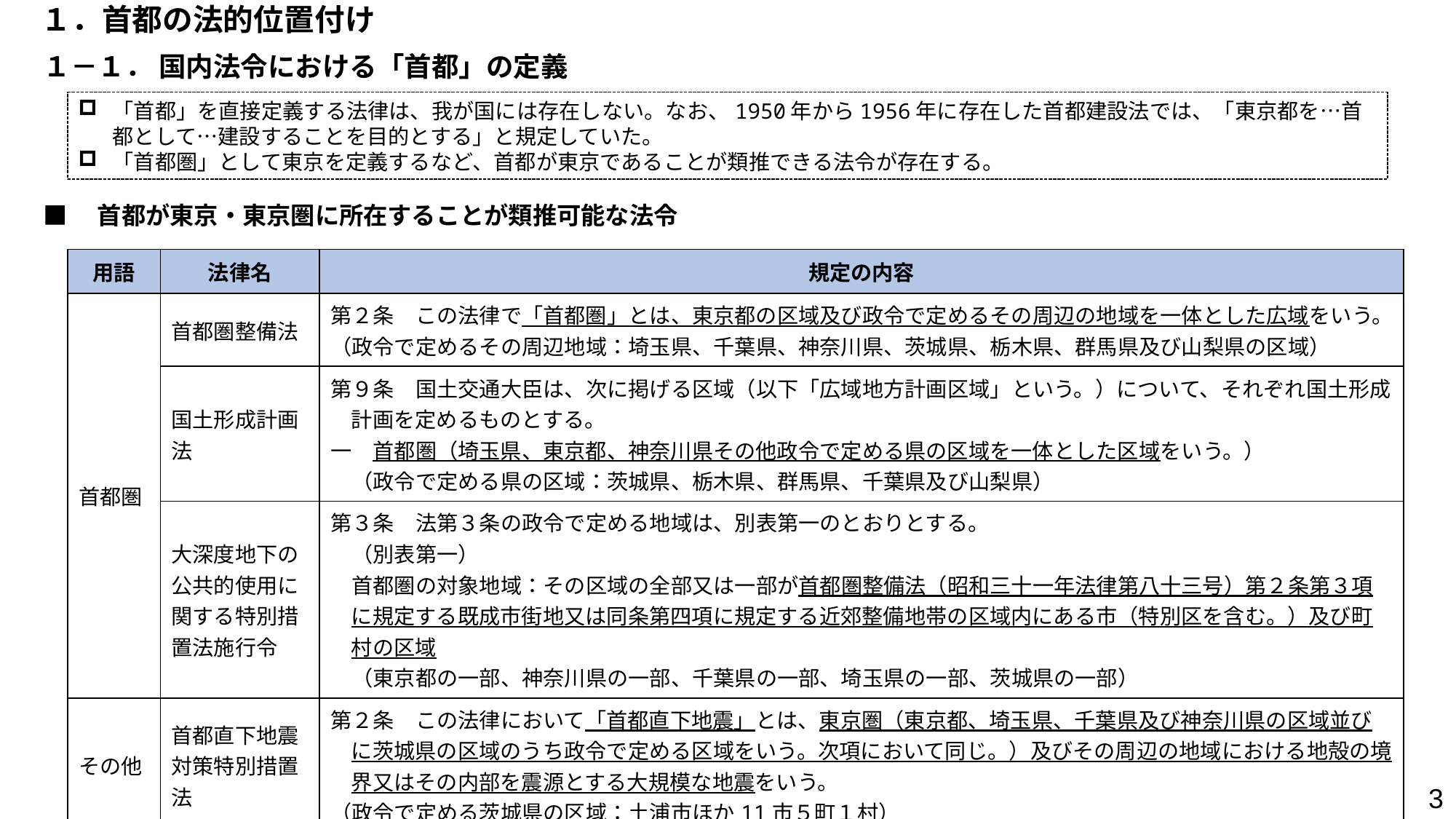

１．首都の法的位置付け
１－１． 国内法令における「首都」の定義
「首都」を直接定義する法律は、我が国には存在しない。なお、1950年から1956年に存在した首都建設法では、「東京都を…首都として…建設することを目的とする」と規定していた。
「首都圏」として東京を定義するなど、首都が東京であることが類推できる法令が存在する。
■　首都が東京・東京圏に所在することが類推可能な法令
| 用語 | 法律名 | 規定の内容 |
| --- | --- | --- |
| 首都圏 | 首都圏整備法 | 第２条　この法律で「首都圏」とは、東京都の区域及び政令で定めるその周辺の地域を一体とした広域をいう。 （政令で定めるその周辺地域：埼玉県、千葉県、神奈川県、茨城県、栃木県、群馬県及び山梨県の区域） |
|  | 国土形成計画法 | 第９条　国土交通大臣は、次に掲げる区域（以下「広域地方計画区域」という。）について、それぞれ国土形成計画を定めるものとする。 一　首都圏（埼玉県、東京都、神奈川県その他政令で定める県の区域を一体とした区域をいう。） 　（政令で定める県の区域：茨城県、栃木県、群馬県、千葉県及び山梨県） |
|  | 大深度地下の公共的使用に関する特別措置法施行令 | 第３条　法第３条の政令で定める地域は、別表第一のとおりとする。 　（別表第一） 　首都圏の対象地域：その区域の全部又は一部が首都圏整備法（昭和三十一年法律第八十三号）第２条第３項に規定する既成市街地又は同条第四項に規定する近郊整備地帯の区域内にある市（特別区を含む。）及び町村の区域 　（東京都の一部、神奈川県の一部、千葉県の一部、埼玉県の一部、茨城県の一部） |
| その他 | 首都直下地震対策特別措置法 | 第２条　この法律において「首都直下地震」とは、東京圏（東京都、埼玉県、千葉県及び神奈川県の区域並びに茨城県の区域のうち政令で定める区域をいう。次項において同じ。）及びその周辺の地域における地殻の境界又はその内部を震源とする大規模な地震をいう。 （政令で定める茨城県の区域：土浦市ほか11市５町１村） |
3